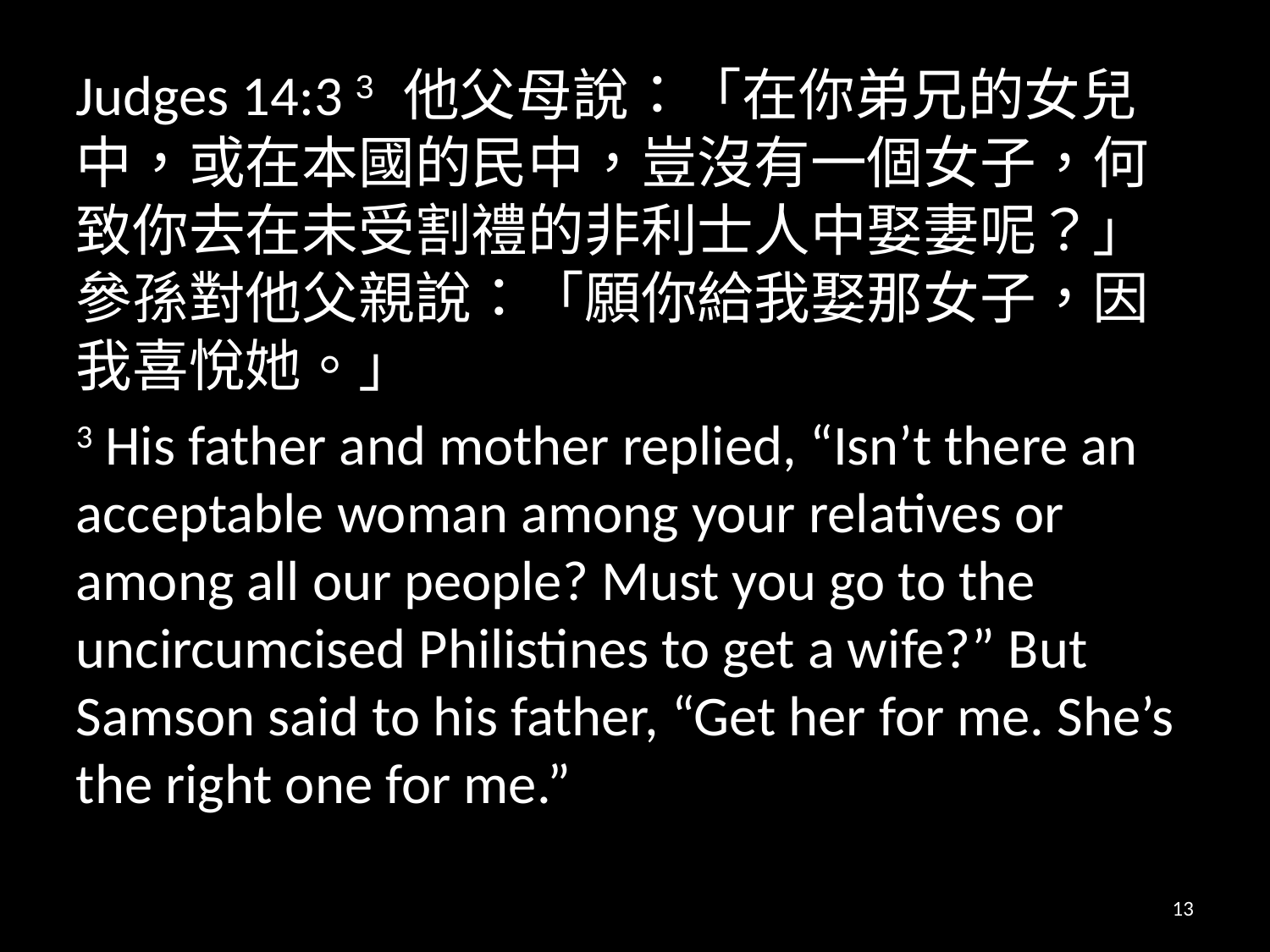

Judges 14:3 3 他父母說：「在你弟兄的女兒中，或在本國的民中，豈沒有一個女子，何致你去在未受割禮的非利士人中娶妻呢？」參孫對他父親說：「願你給我娶那女子，因我喜悅她。」
3 His father and mother replied, “Isn’t there an acceptable woman among your relatives or among all our people? Must you go to the uncircumcised Philistines to get a wife?” But Samson said to his father, “Get her for me. She’s the right one for me.”

13